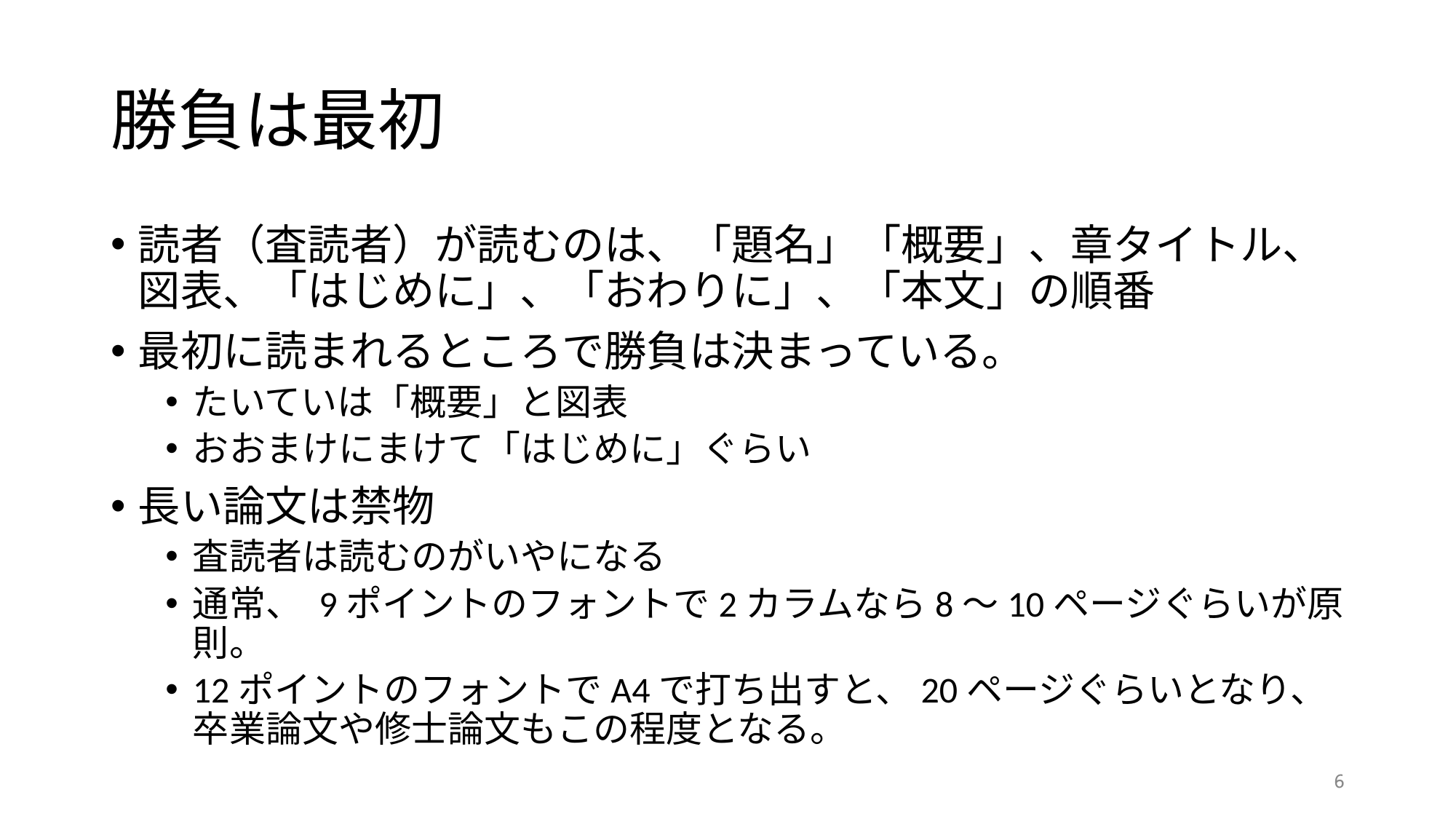

# 勝負は最初
読者（査読者）が読むのは、「題名」「概要」、章タイトル、図表、「はじめに」、「おわりに」、「本文」の順番
最初に読まれるところで勝負は決まっている。
たいていは「概要」と図表
おおまけにまけて「はじめに」ぐらい
長い論文は禁物
査読者は読むのがいやになる
通常、 9ポイントのフォントで2カラムなら8～10ページぐらいが原則。
12ポイントのフォントでA4で打ち出すと、20ページぐらいとなり、
卒業論文や修士論文もこの程度となる。
6